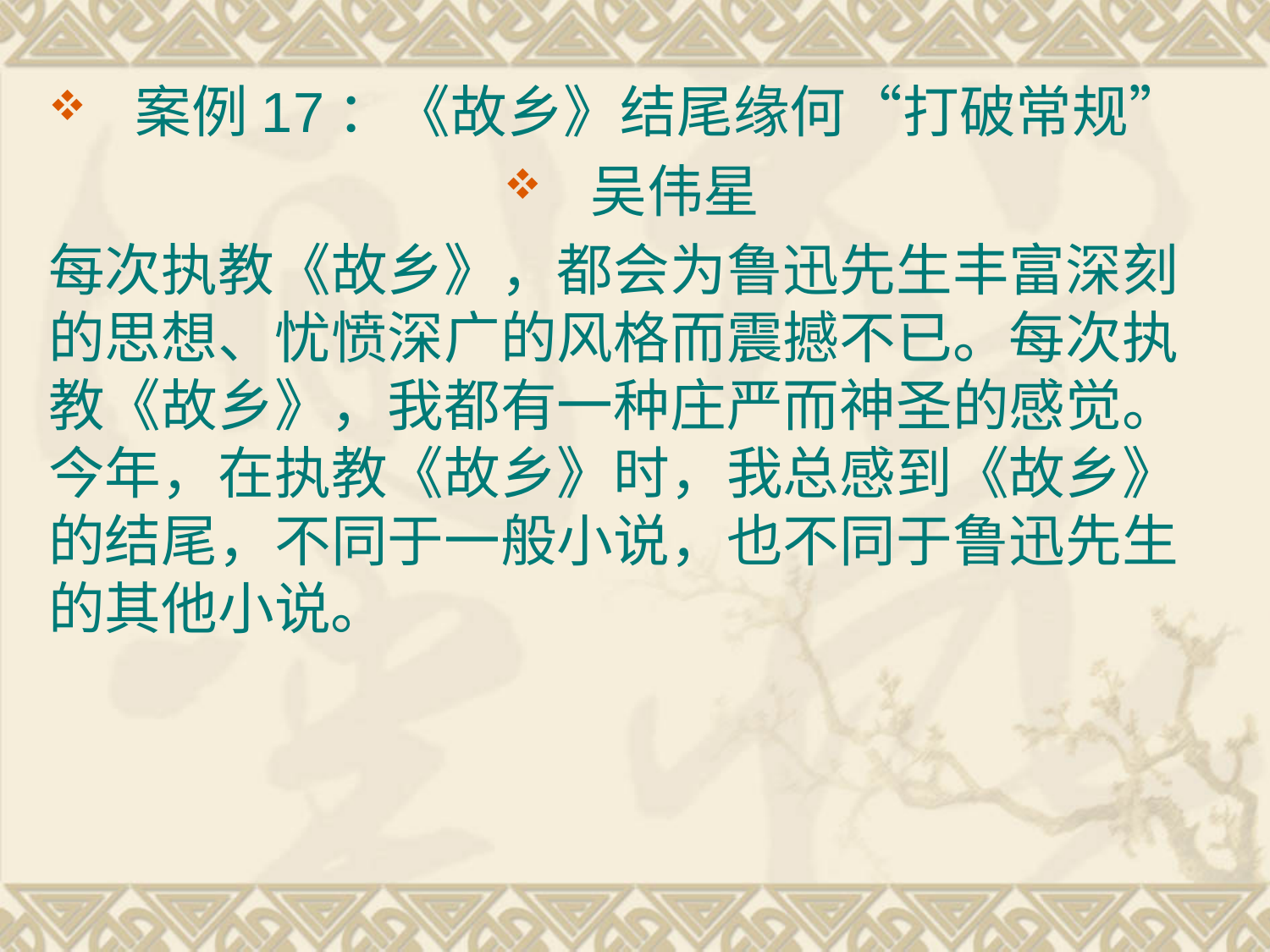

案例17：《故乡》结尾缘何“打破常规”
  吴伟星
每次执教《故乡》，都会为鲁迅先生丰富深刻的思想、忧愤深广的风格而震撼不已。每次执教《故乡》，我都有一种庄严而神圣的感觉。今年，在执教《故乡》时，我总感到《故乡》的结尾，不同于一般小说，也不同于鲁迅先生的其他小说。